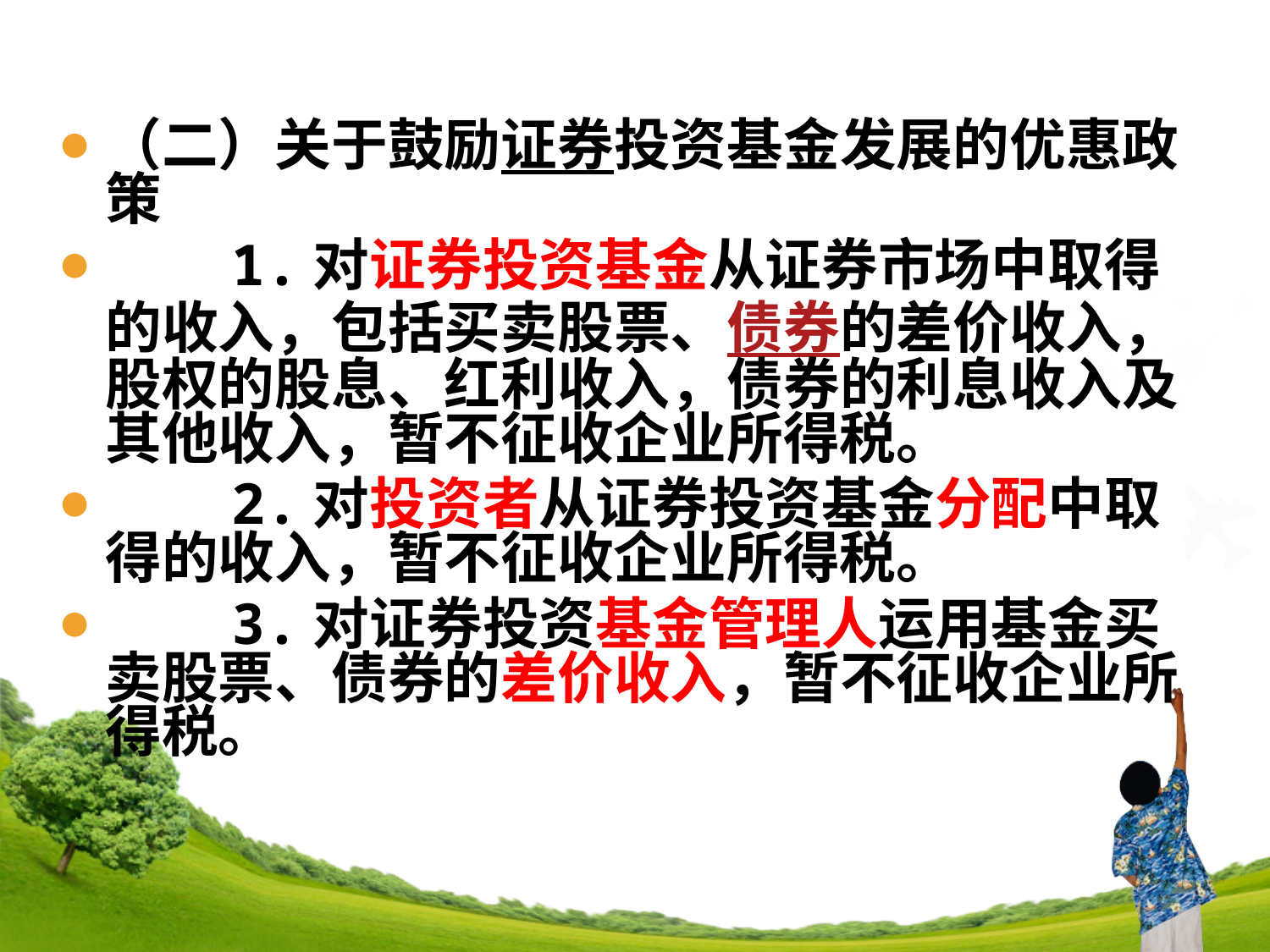

（二）关于鼓励证券投资基金发展的优惠政策
　　1.对证券投资基金从证券市场中取得的收入，包括买卖股票、债券的差价收入，股权的股息、红利收入，债券的利息收入及其他收入，暂不征收企业所得税。
　　2.对投资者从证券投资基金分配中取得的收入，暂不征收企业所得税。
　　3.对证券投资基金管理人运用基金买卖股票、债券的差价收入，暂不征收企业所得税。